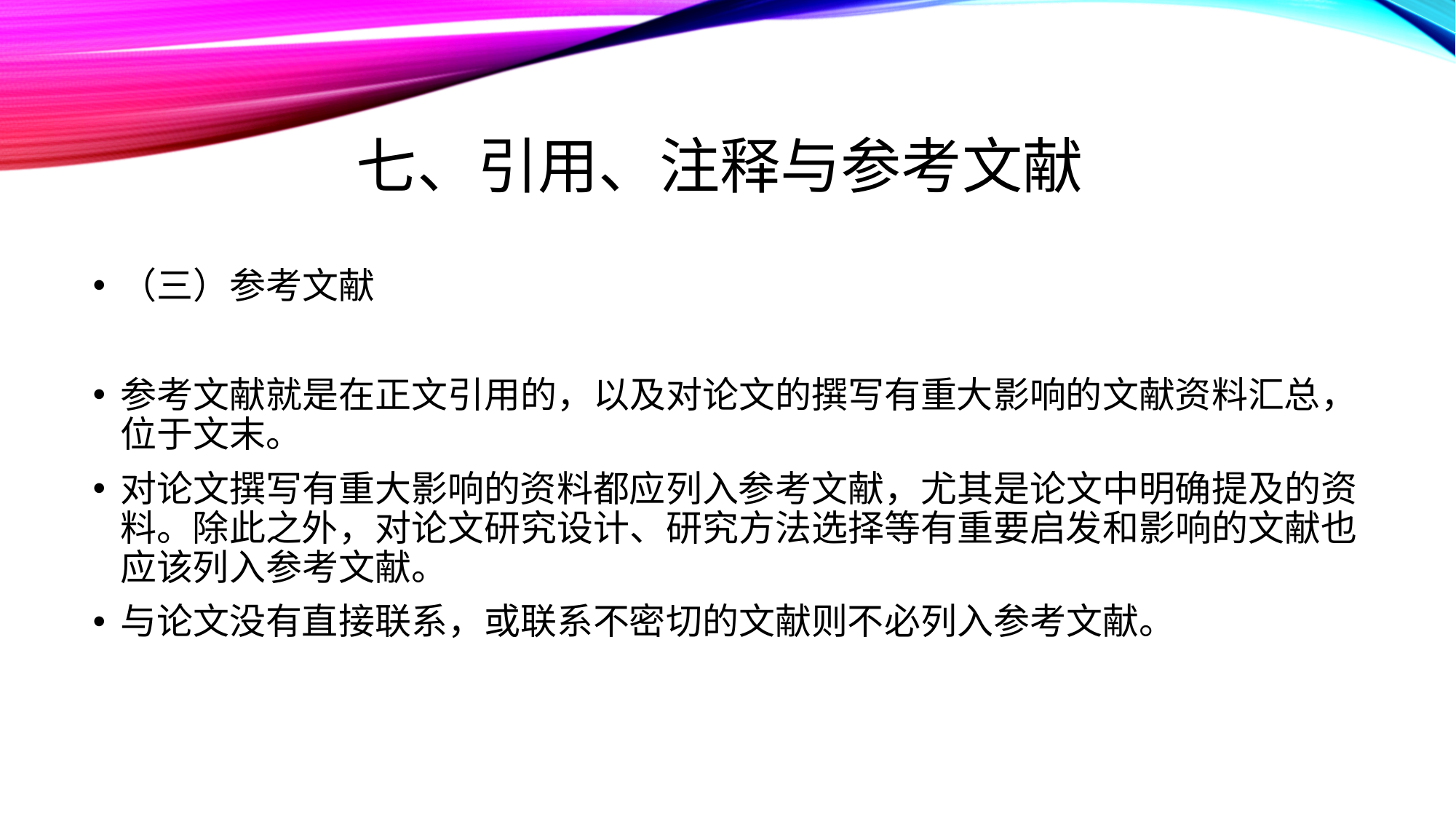

# 七、引用、注释与参考文献
（三）参考文献

参考文献就是在正文引用的，以及对论文的撰写有重大影响的文献资料汇总，位于文末。
对论文撰写有重大影响的资料都应列入参考文献，尤其是论文中明确提及的资料。除此之外，对论文研究设计、研究方法选择等有重要启发和影响的文献也应该列入参考文献。
与论文没有直接联系，或联系不密切的文献则不必列入参考文献。